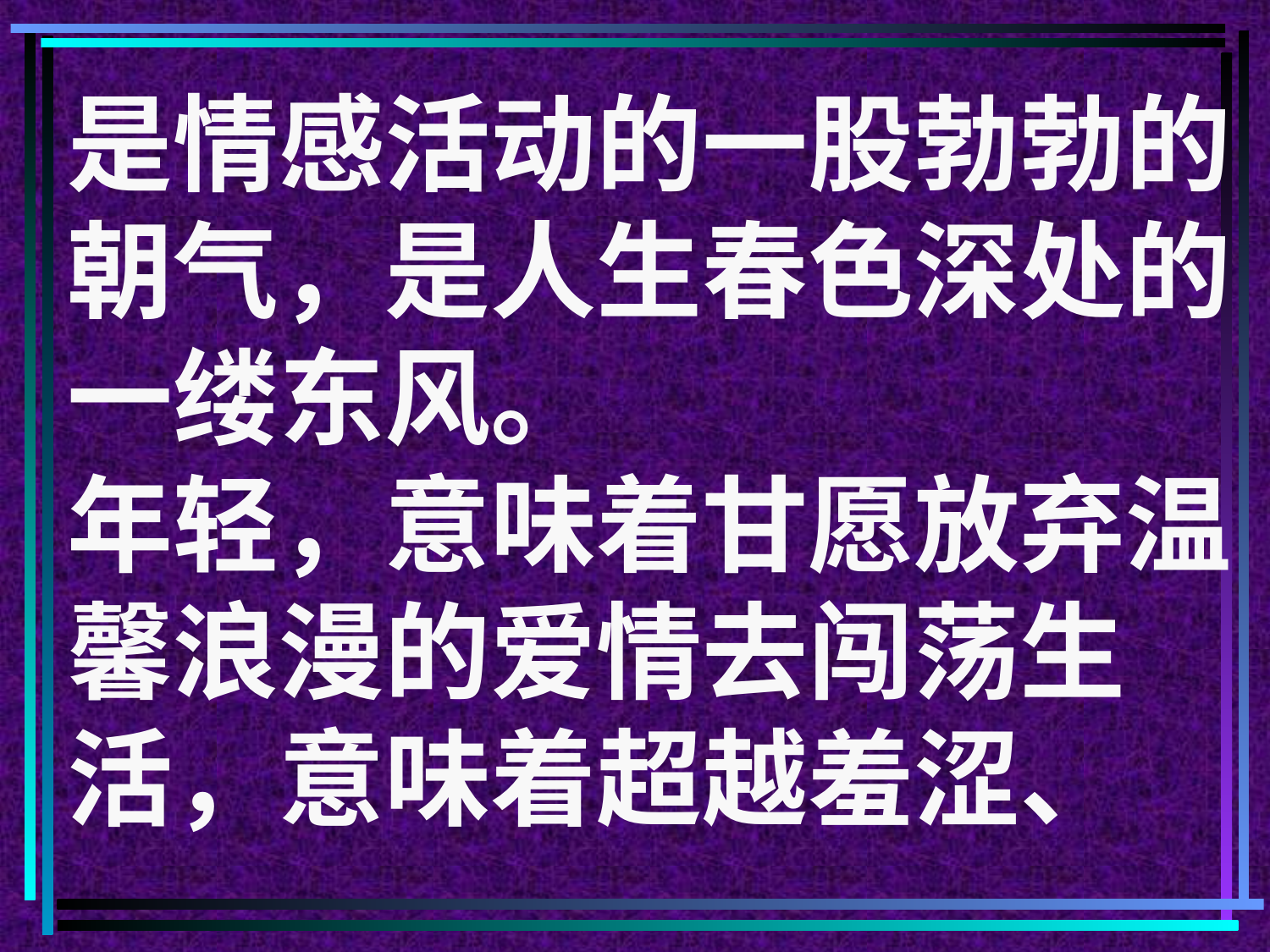

是情感活动的一股勃勃的朝气，是人生春色深处的一缕东风。
年轻，意味着甘愿放弃温馨浪漫的爱情去闯荡生活，意味着超越羞涩、